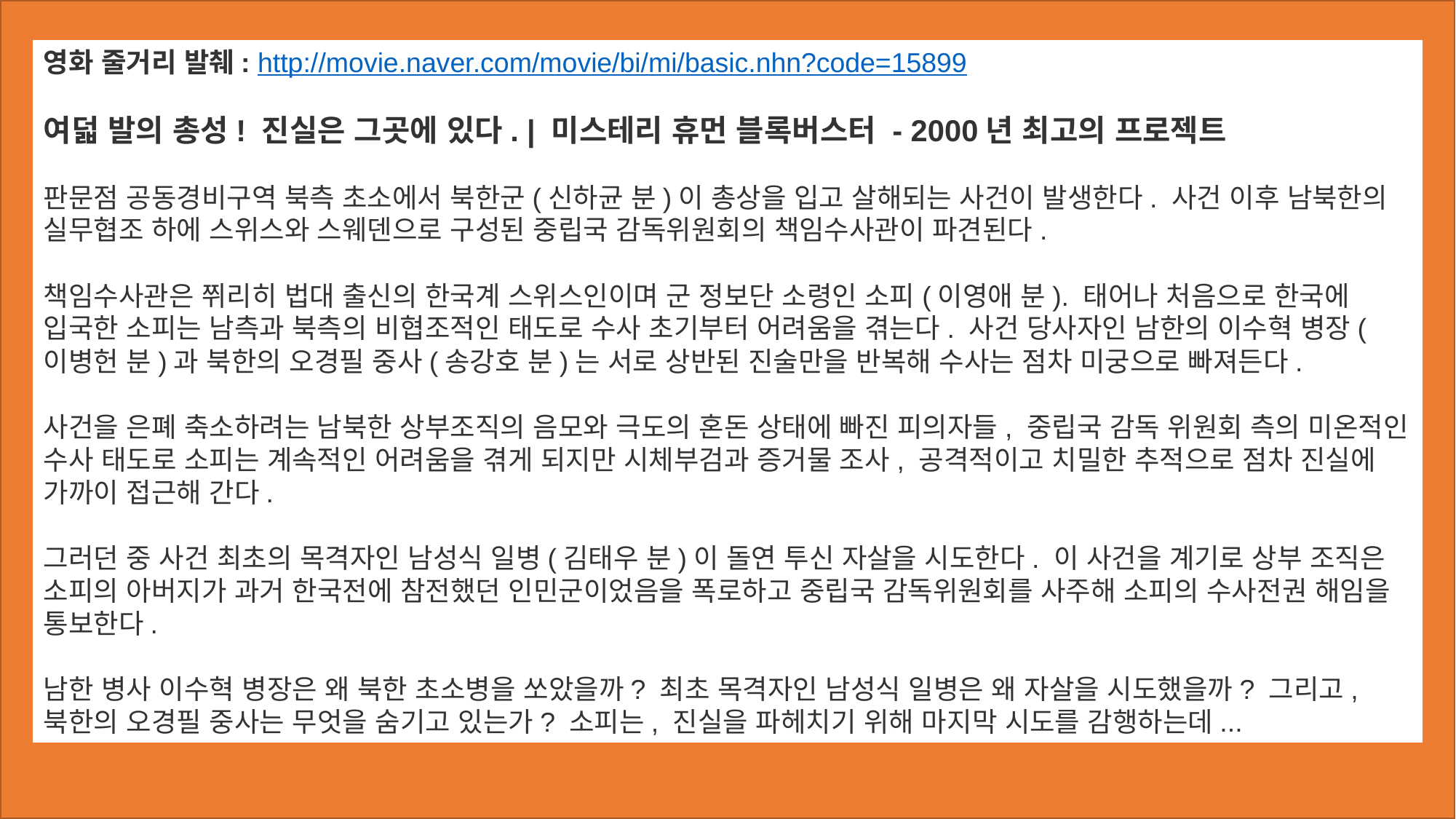

영화 줄거리 발췌: http://movie.naver.com/movie/bi/mi/basic.nhn?code=15899

여덟 발의 총성! 진실은 그곳에 있다. | 미스테리 휴먼 블록버스터 - 2000년 최고의 프로젝트

판문점 공동경비구역 북측 초소에서 북한군(신하균 분)이 총상을 입고 살해되는 사건이 발생한다. 사건 이후 남북한의 실무협조 하에 스위스와 스웨덴으로 구성된 중립국 감독위원회의 책임수사관이 파견된다.
책임수사관은 쮜리히 법대 출신의 한국계 스위스인이며 군 정보단 소령인 소피(이영애 분). 태어나 처음으로 한국에 입국한 소피는 남측과 북측의 비협조적인 태도로 수사 초기부터 어려움을 겪는다. 사건 당사자인 남한의 이수혁 병장(이병헌 분)과 북한의 오경필 중사(송강호 분)는 서로 상반된 진술만을 반복해 수사는 점차 미궁으로 빠져든다.

사건을 은폐 축소하려는 남북한 상부조직의 음모와 극도의 혼돈 상태에 빠진 피의자들, 중립국 감독 위원회 측의 미온적인 수사 태도로 소피는 계속적인 어려움을 겪게 되지만 시체부검과 증거물 조사, 공격적이고 치밀한 추적으로 점차 진실에 가까이 접근해 간다.

그러던 중 사건 최초의 목격자인 남성식 일병(김태우 분)이 돌연 투신 자살을 시도한다. 이 사건을 계기로 상부 조직은 소피의 아버지가 과거 한국전에 참전했던 인민군이었음을 폭로하고 중립국 감독위원회를 사주해 소피의 수사전권 해임을 통보한다.

남한 병사 이수혁 병장은 왜 북한 초소병을 쏘았을까? 최초 목격자인 남성식 일병은 왜 자살을 시도했을까? 그리고, 북한의 오경필 중사는 무엇을 숨기고 있는가? 소피는, 진실을 파헤치기 위해 마지막 시도를 감행하는데...